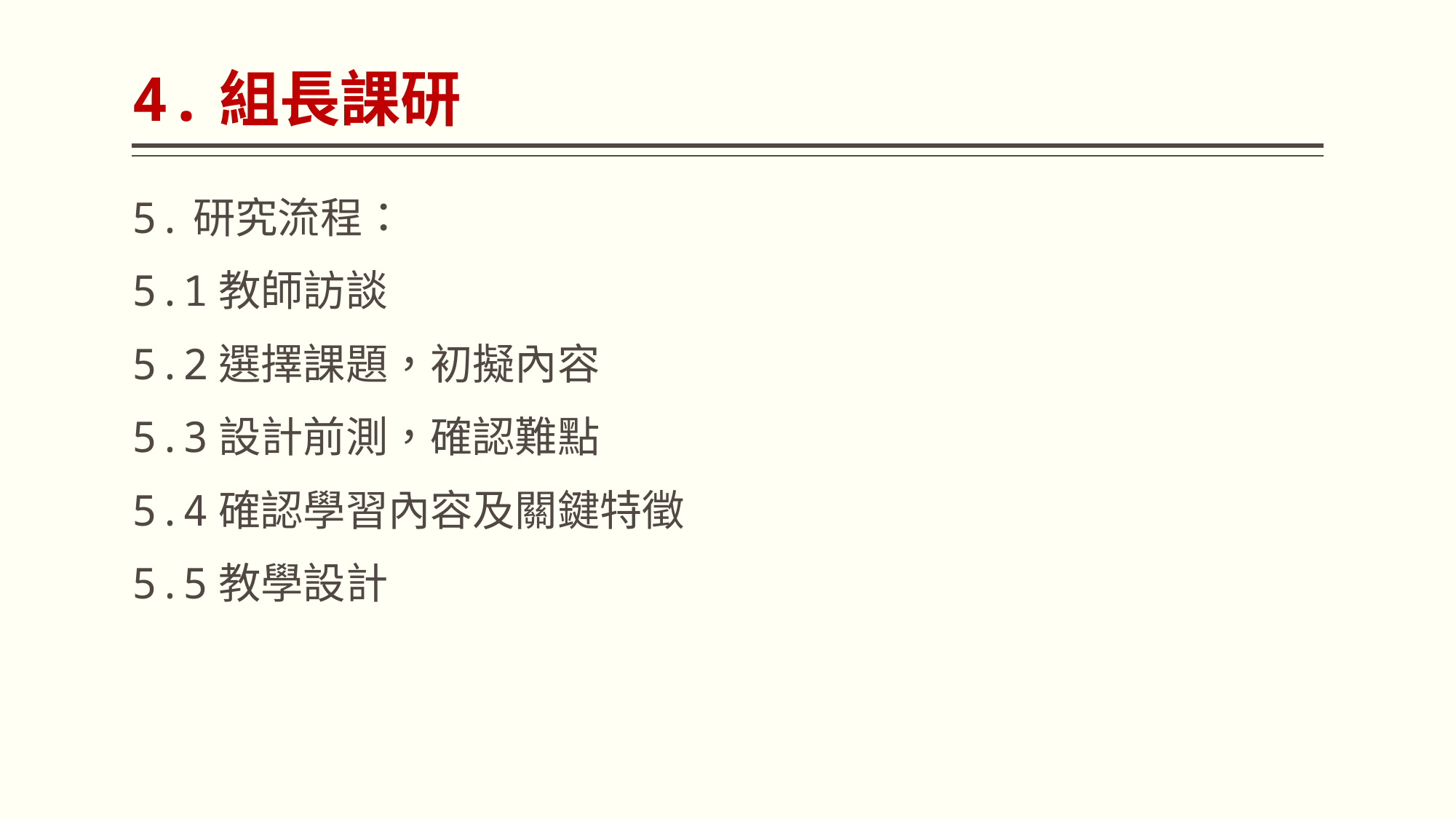

# 4.組長課研
5.研究流程：
5.1教師訪談
5.2選擇課題，初擬內容
5.3設計前測，確認難點
5.4確認學習內容及關鍵特徵
5.5教學設計